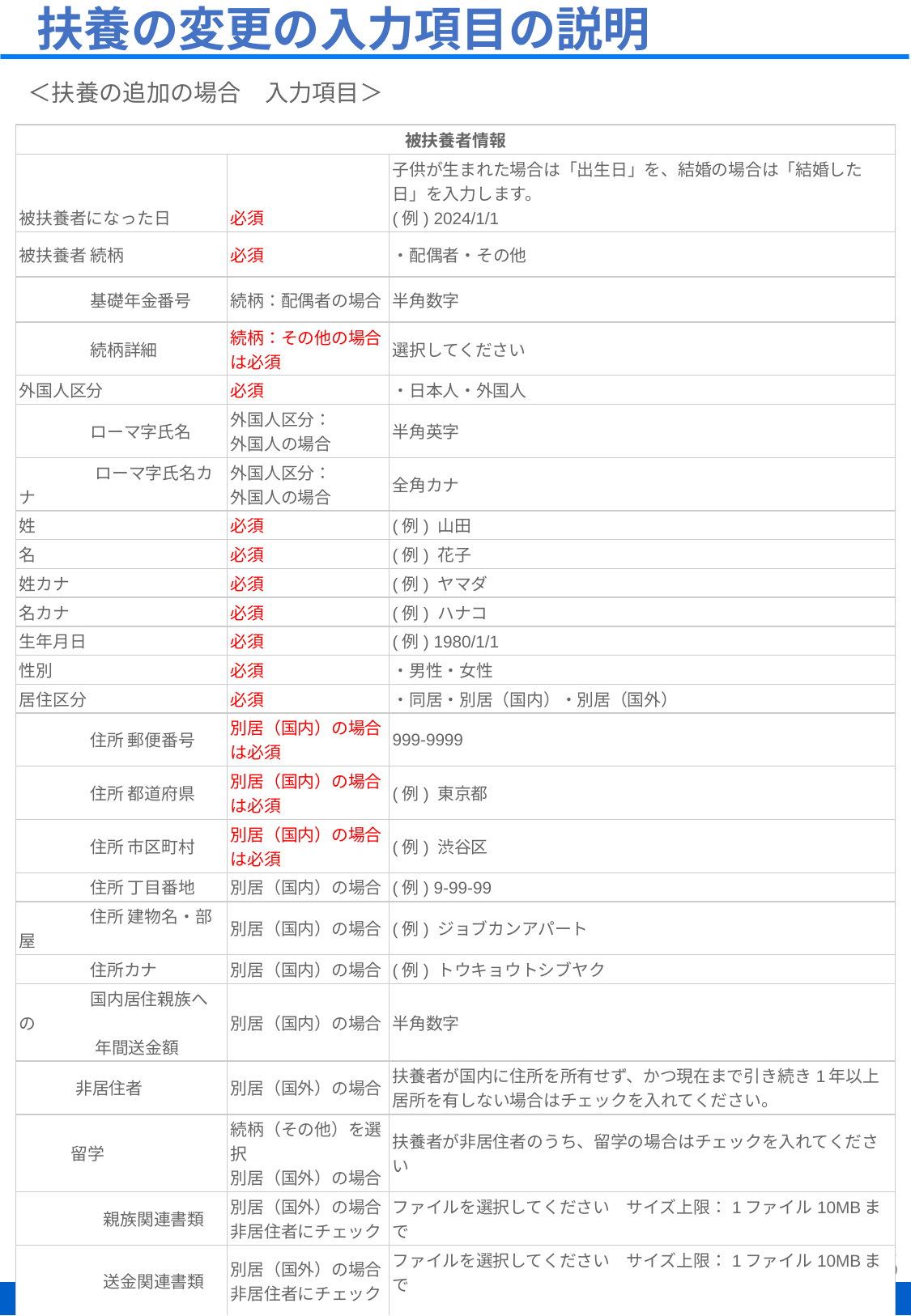

# 扶養の変更の入力項目の説明
＜扶養の追加の場合　入力項目＞
| 被扶養者情報 |  |  |
| --- | --- | --- |
| 被扶養者になった日 | 必須 | 子供が生まれた場合は「出生日」を、結婚の場合は「結婚した日」を入力します。 (例) 2024/1/1 |
| 被扶養者 続柄 | 必須 | ・配偶者・その他 |
| 基礎年金番号 | 続柄：配偶者の場合 | 半角数字 |
| 続柄詳細 | 続柄：その他の場合は必須 | 選択してください |
| 外国人区分 | 必須 | ・日本人・外国人 |
| ローマ字氏名 | 外国人区分： 外国人の場合 | 半角英字 |
| ローマ字氏名カナ | 外国人区分： 外国人の場合 | 全角カナ |
| 姓 | 必須 | (例) 山田 |
| 名 | 必須 | (例) 花子 |
| 姓カナ | 必須 | (例) ヤマダ |
| 名カナ | 必須 | (例) ハナコ |
| 生年月日 | 必須 | (例) 1980/1/1 |
| 性別 | 必須 | ・男性・女性 |
| 居住区分 | 必須 | ・同居・別居（国内）・別居（国外） |
| 住所 郵便番号 | 別居（国内）の場合は必須 | 999-9999 |
| 住所 都道府県 | 別居（国内）の場合は必須 | (例) 東京都 |
| 住所 市区町村 | 別居（国内）の場合は必須 | (例) 渋谷区 |
| 住所 丁目番地 | 別居（国内）の場合 | (例) 9-99-99 |
| 住所 建物名・部屋 | 別居（国内）の場合 | (例) ジョブカンアパート |
| 住所カナ | 別居（国内）の場合 | (例) トウキョウトシブヤク |
| 国内居住親族への 　　　　年間送金額 | 別居（国内）の場合 | 半角数字 |
| 非居住者 | 別居（国外）の場合 | 扶養者が国内に住所を所有せず、かつ現在まで引き続き1年以上居所を有しない場合はチェックを入れてください。 |
| 留学 | 続柄（その他）を選択 別居（国外）の場合 | 扶養者が非居住者のうち、留学の場合はチェックを入れてください |
| 親族関連書類 | 別居（国外）の場合 非居住者にチェック | ファイルを選択してください　サイズ上限：1ファイル10MBまで |
| 送金関連書類 | 別居（国外）の場合 非居住者にチェック | ファイルを選択してください　サイズ上限：1ファイル10MBまで |
| 留学証明書類 | 別居（国外）の場合 非居住者にチェック | ファイルを選択してください　サイズ上限：1ファイル10MBまで |
15